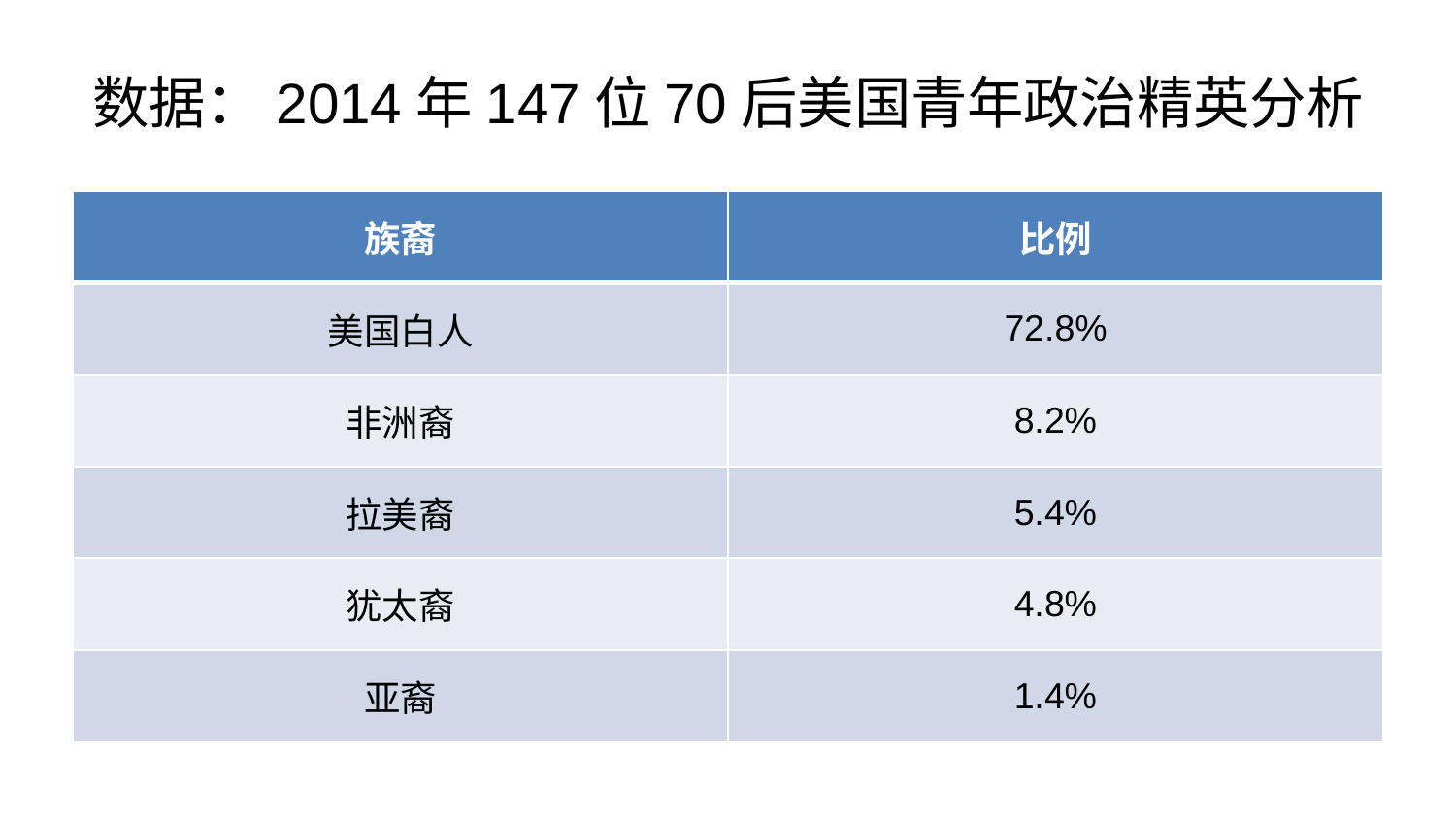

# 数据：2014年147位70后美国青年政治精英分析
| 族裔 | 比例 |
| --- | --- |
| 美国白人 | 72.8% |
| 非洲裔 | 8.2% |
| 拉美裔 | 5.4% |
| 犹太裔 | 4.8% |
| 亚裔 | 1.4% |